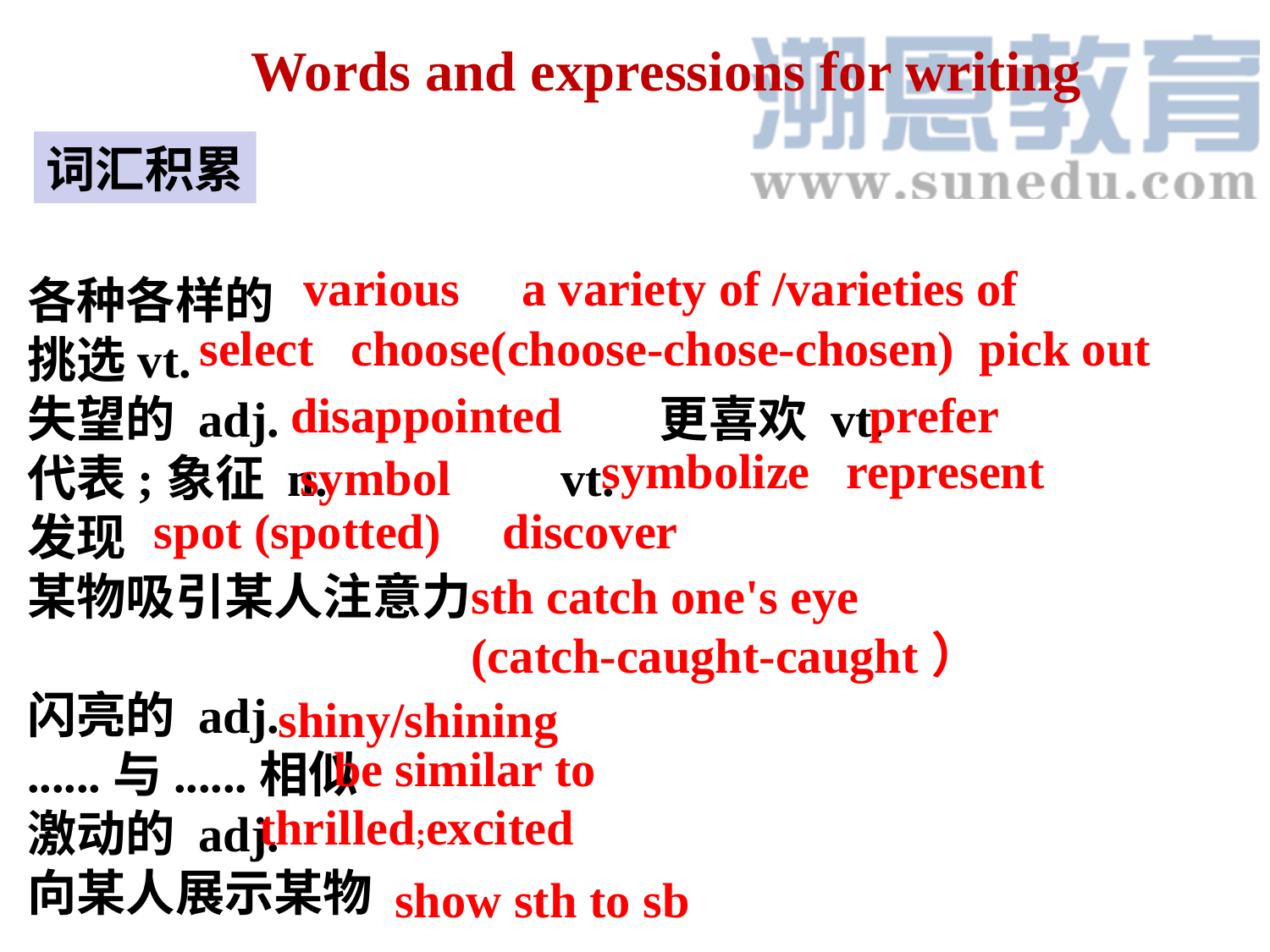

Words and expressions for writing
词汇积累

各种各样的
挑选vt.
失望的 adj.                              更喜欢 vt.
代表;象征 n.                   vt.
发现
某物吸引某人注意力

闪亮的 adj.
......与......相似
激动的 adj.
向某人展示某物
various     a variety of /varieties of
select   choose(choose-chose-chosen)  pick out
disappointed
prefer

symbolize   represent
symbol
spot (spotted)     discover
sth catch one's eye
(catch-caught-caught）
shiny/shining
be similar to

thrilled;excited
show sth to sb